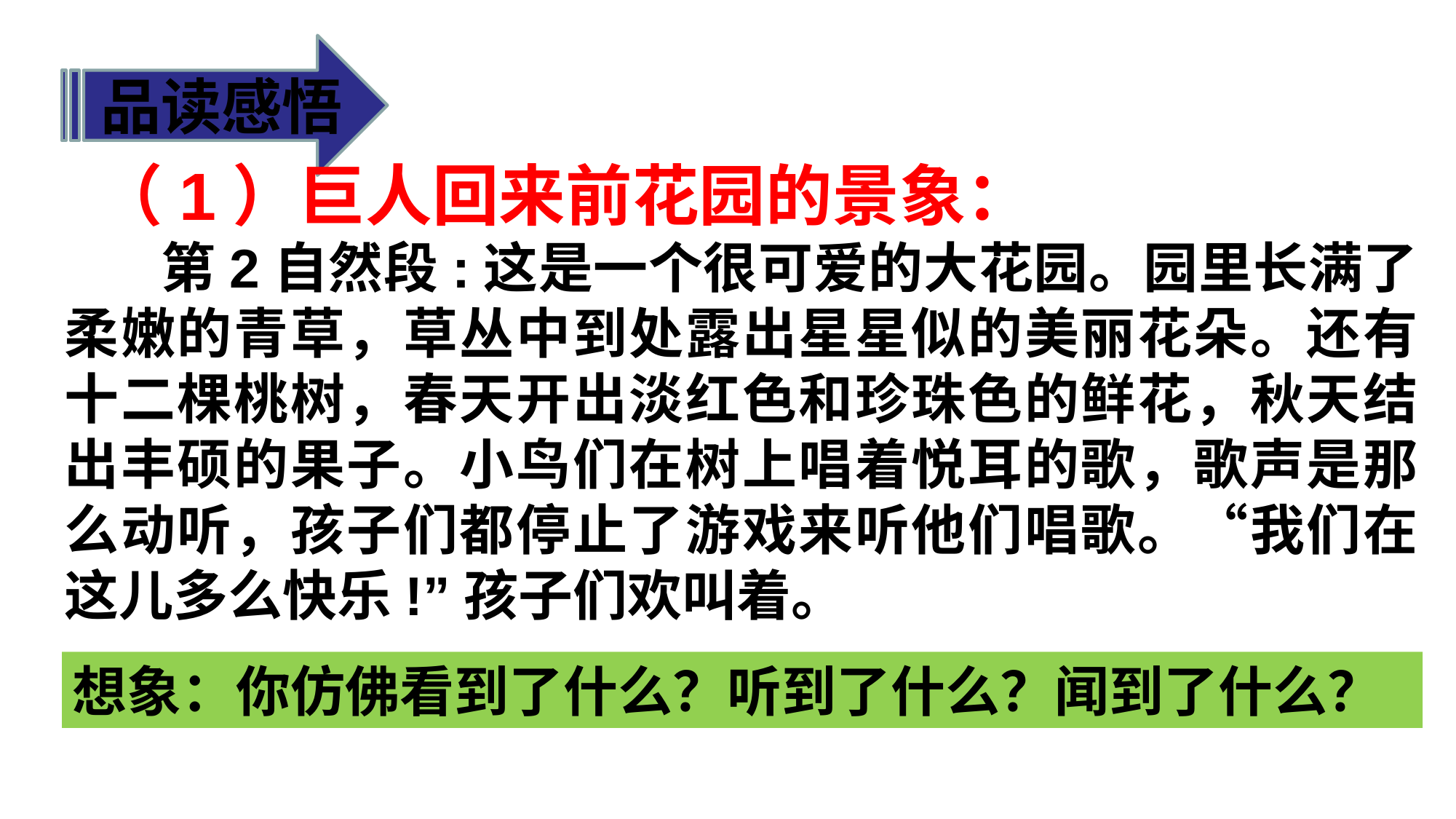

品读感悟

（1）巨人回来前花园的景象：
    第2自然段:这是一个很可爱的大花园。园里长满了柔嫩的青草，草丛中到处露出星星似的美丽花朵。还有十二棵桃树，春天开出淡红色和珍珠色的鲜花，秋天结出丰硕的果子。小鸟们在树上唱着悦耳的歌，歌声是那么动听，孩子们都停止了游戏来听他们唱歌。“我们在这儿多么快乐!”孩子们欢叫着。
想象：你仿佛看到了什么？听到了什么？闻到了什么？